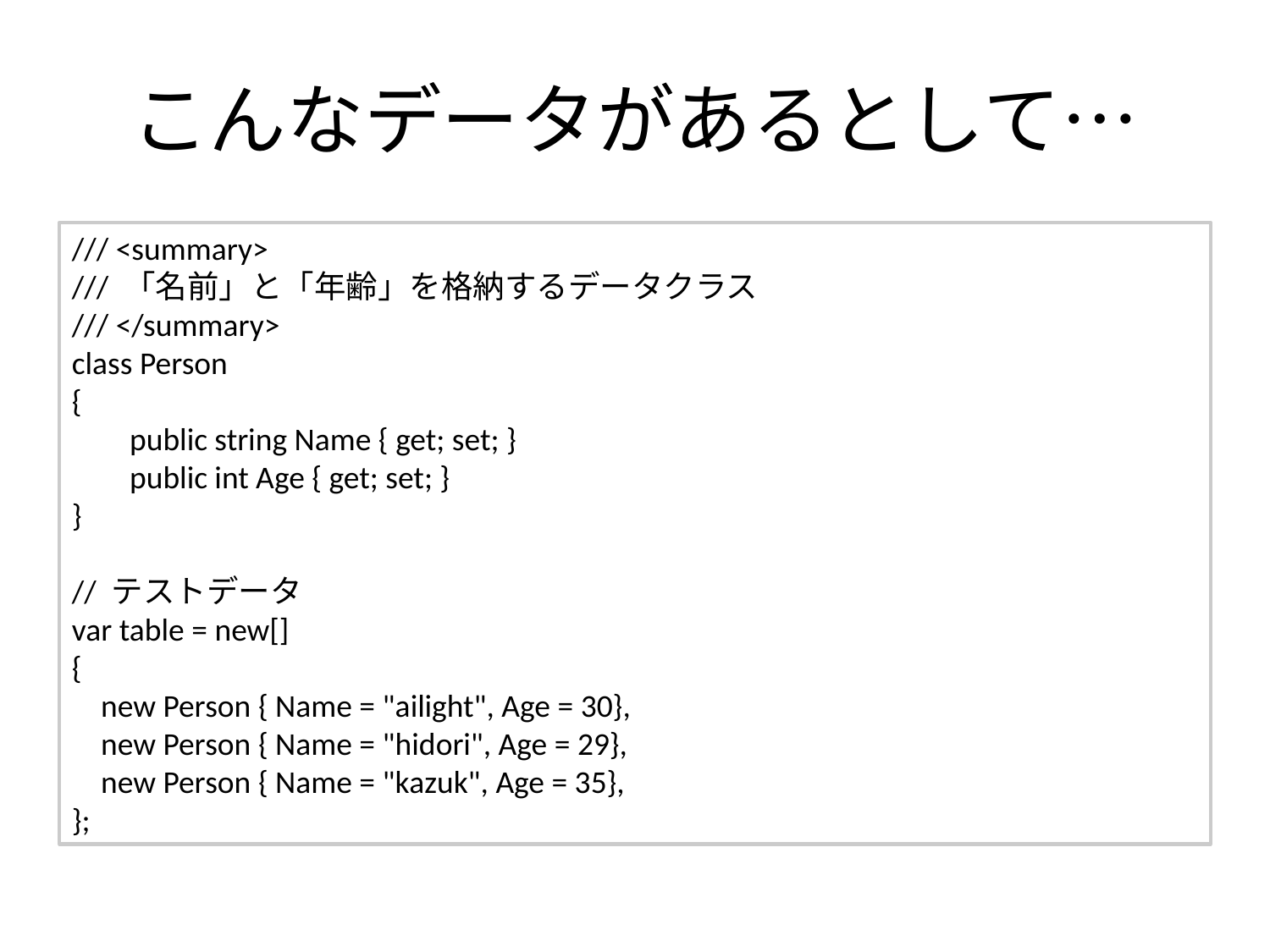

# こんなデータがあるとして…
/// <summary>
/// 「名前」と「年齢」を格納するデータクラス
/// </summary>
class Person
{
        public string Name { get; set; }
        public int Age { get; set; }
}

// テストデータ
var table = new[]
{
    new Person { Name = "ailight", Age = 30},
    new Person { Name = "hidori", Age = 29},
    new Person { Name = "kazuk", Age = 35},
};